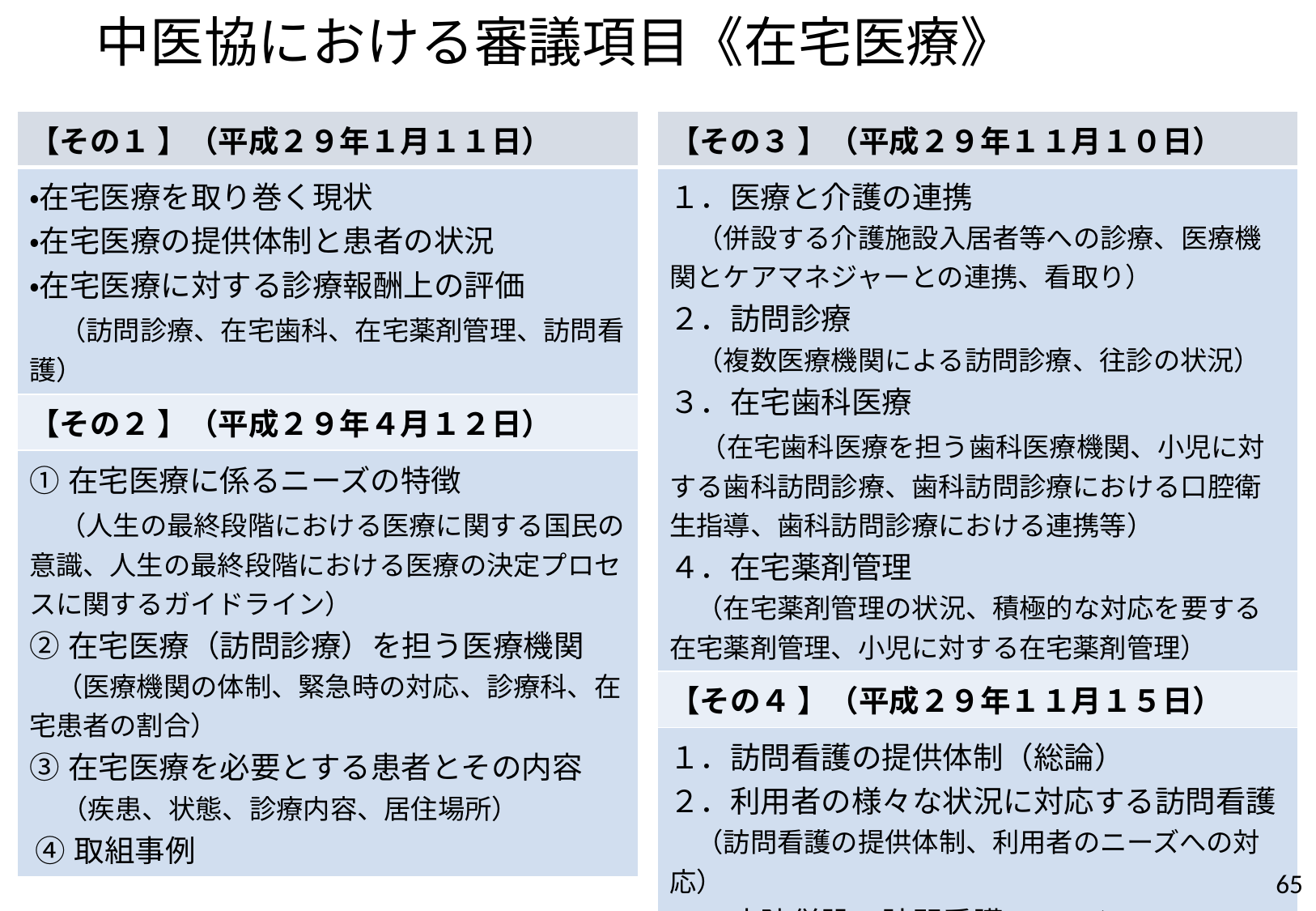

# 中医協における審議項目《在宅医療》
| 【その１ 】（平成２９年１月１１日） |
| --- |
| ・在宅医療を取り巻く現状 ・在宅医療の提供体制と患者の状況 ・在宅医療に対する診療報酬上の評価 　（訪問診療、在宅歯科、在宅薬剤管理、訪問看護） |
| 【その２ 】（平成２９年４月１２日） |
| ①在宅医療に係るニーズの特徴 　（人生の最終段階における医療に関する国民の意識、人生の最終段階における医療の決定プロセスに関するガイドライン） ②在宅医療（訪問診療）を担う医療機関 　（医療機関の体制、緊急時の対応、診療科、在宅患者の割合） ③在宅医療を必要とする患者とその内容 （疾患、状態、診療内容、居住場所） ④取組事例 |
| 【その３ 】（平成２９年１１月１０日） |
| --- |
| １．医療と介護の連携 　（併設する介護施設入居者等への診療、医療機関とケアマネジャーとの連携、看取り） ２．訪問診療 　（複数医療機関による訪問診療、往診の状況） ３．在宅歯科医療 　（在宅歯科医療を担う歯科医療機関、小児に対する歯科訪問診療、歯科訪問診療における口腔衛生指導、歯科訪問診療における連携等） ４．在宅薬剤管理 　（在宅薬剤管理の状況、積極的な対応を要する在宅薬剤管理、小児に対する在宅薬剤管理） |
| 【その４ 】（平成２９年１１月１５日） |
| １．訪問看護の提供体制（総論） ２．利用者の様々な状況に対応する訪問看護 　（訪問看護の提供体制、利用者のニーズへの対応） ３．病院併設の訪問看護ステーション ４．関係機関との連携 |
65